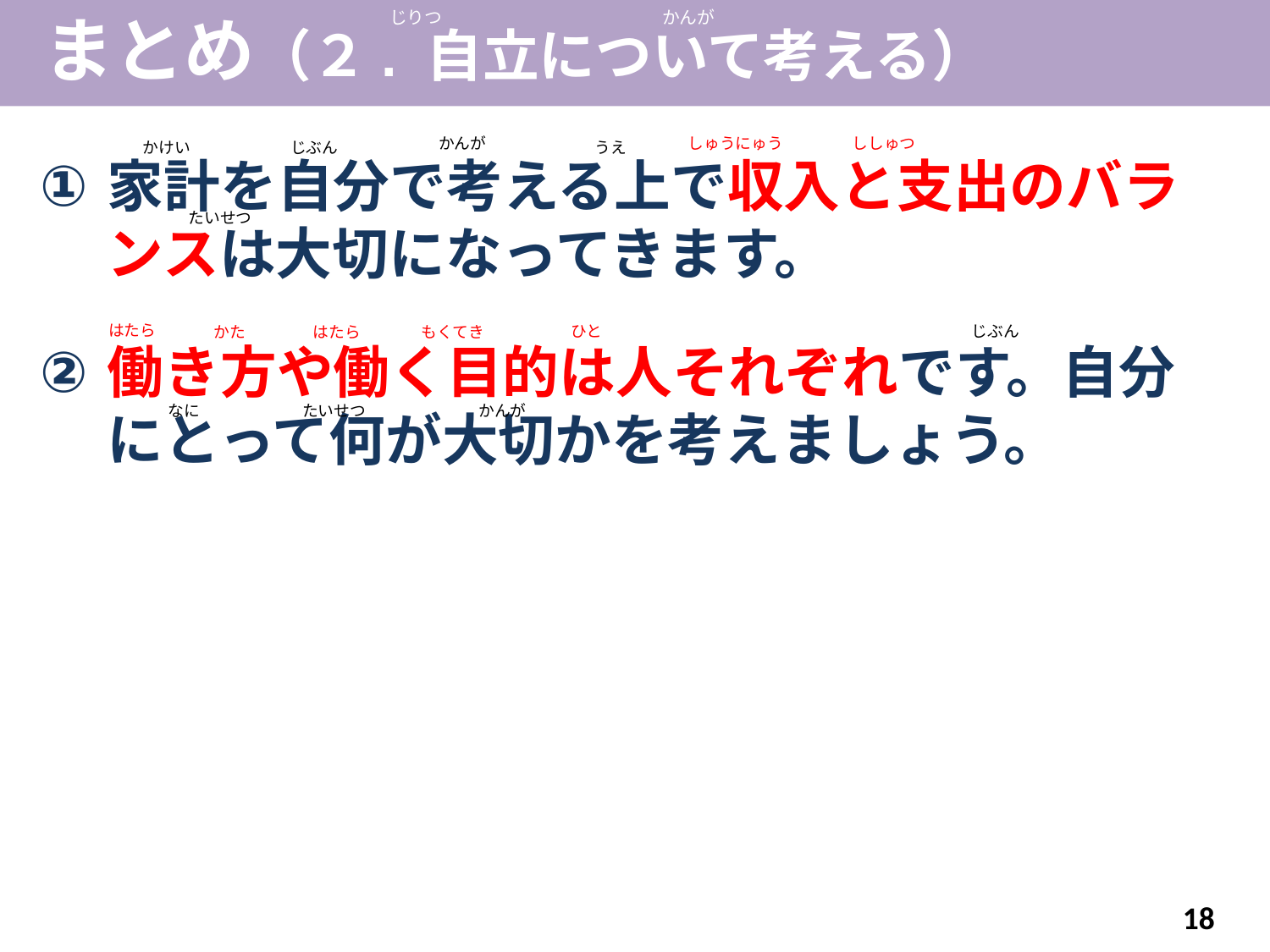

まとめ（２. 自立について考える）
じりつ
かんが
かんが
しゅうにゅう
ししゅつ
かけい
じぶん
うえ
家計を自分で考える上で収入と支出のバランスは大切になってきます。
①
たいせつ
はたら
ひと
じぶん
かた
はたら
もくてき
働き方や働く目的は人それぞれです。自分にとって何が大切かを考えましょう。
②
かんが
なに
たいせつ
18